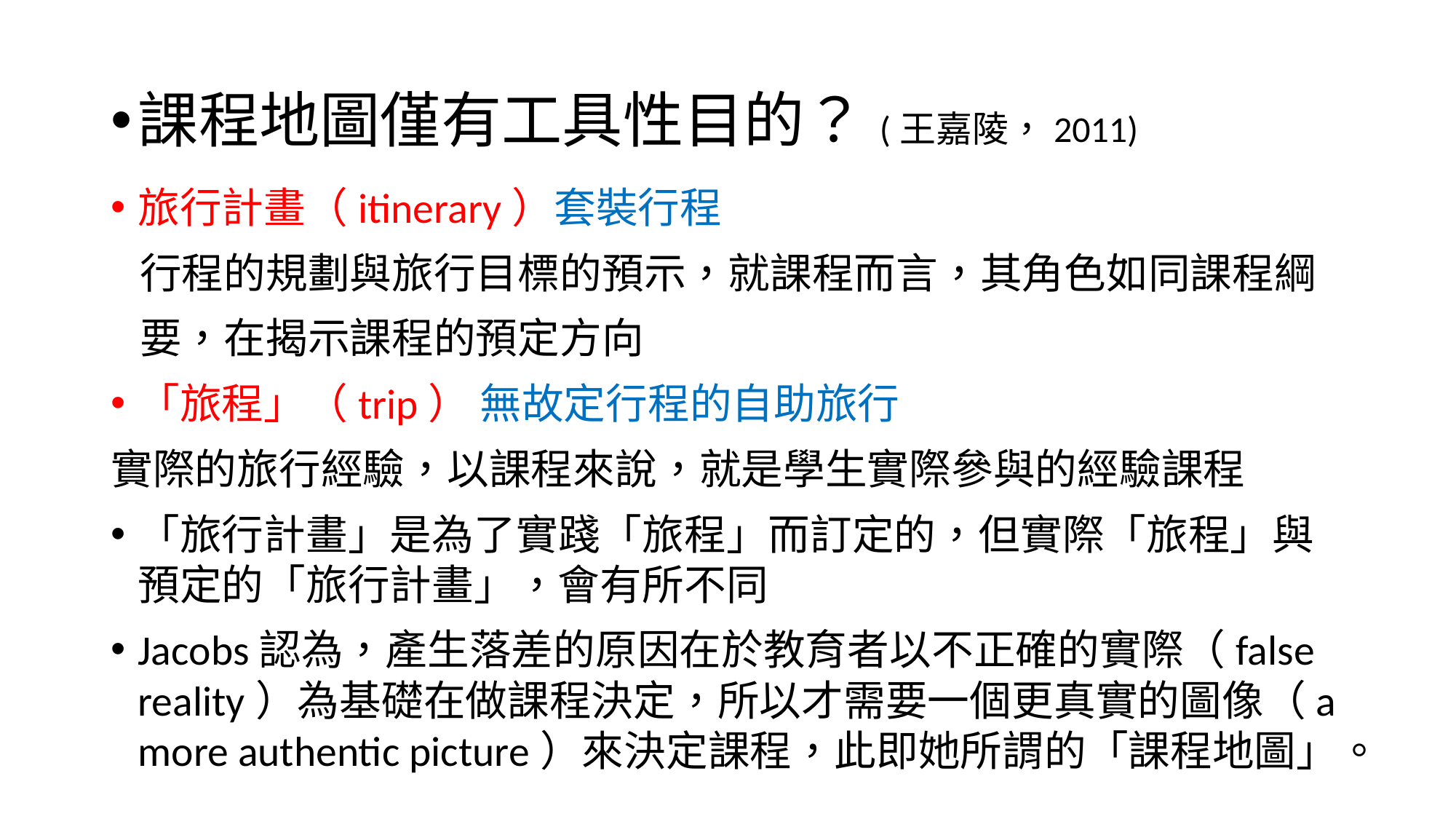

# 課程地圖僅有工具性目的？(王嘉陵，2011)
旅行計畫（itinerary）套裝行程
  行程的規劃與旅行目標的預示，就課程而言，其角色如同課程綱
  要，在揭示課程的預定方向
「旅程」（trip） 無故定行程的自助旅行
實際的旅行經驗，以課程來說，就是學生實際參與的經驗課程
「旅行計畫」是為了實踐「旅程」而訂定的，但實際「旅程」與預定的「旅行計畫」，會有所不同
Jacobs認為，產生落差的原因在於教育者以不正確的實際（false reality）為基礎在做課程決定，所以才需要一個更真實的圖像（a more authentic picture）來決定課程，此即她所謂的「課程地圖」。